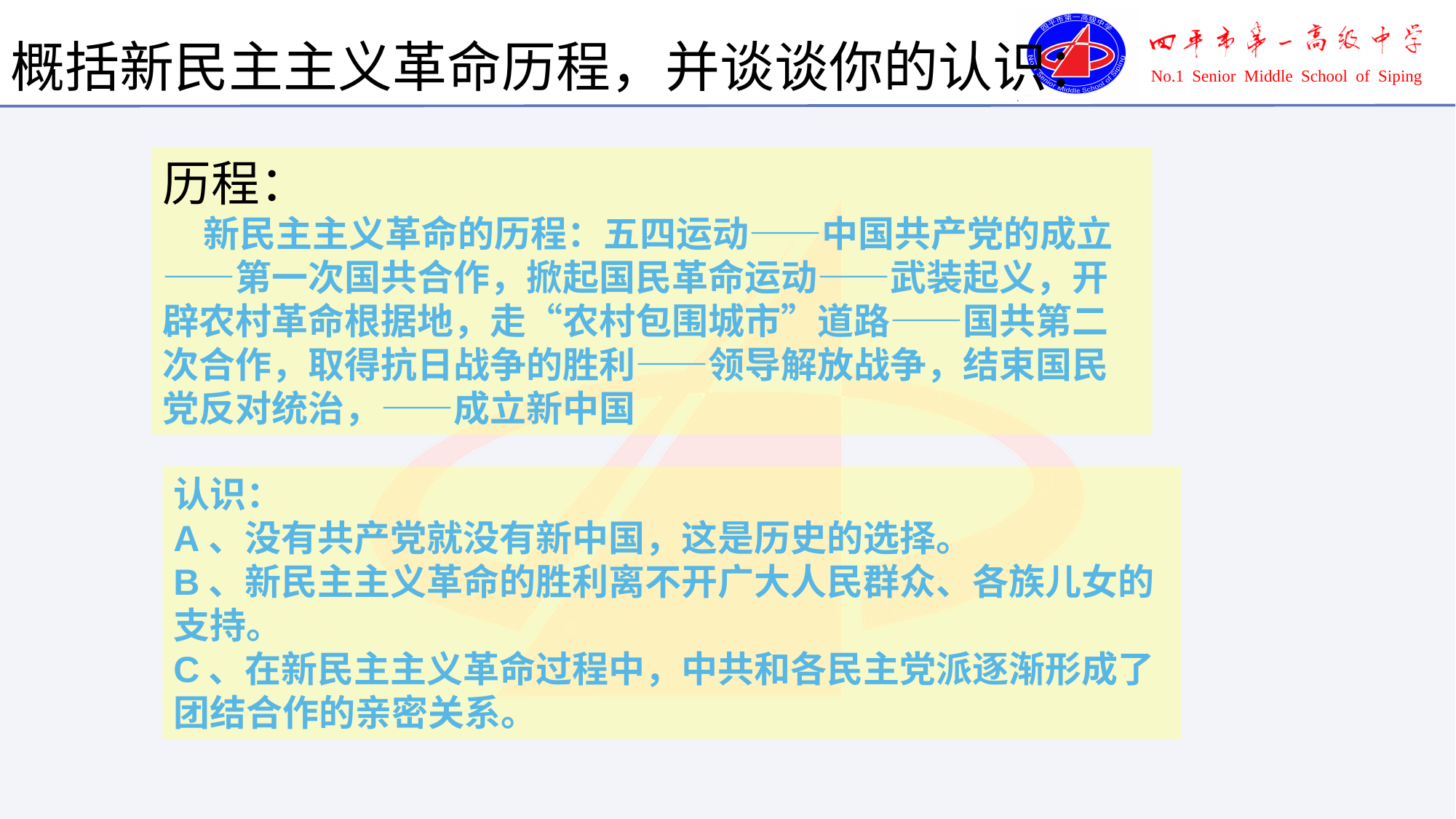

概括新民主主义革命历程，并谈谈你的认识：
历程：
     新民主主义革命的历程：五四运动——中国共产党的成立——第一次国共合作，掀起国民革命运动——武装起义，开辟农村革命根据地，走“农村包围城市”道路——国共第二次合作，取得抗日战争的胜利——领导解放战争，结束国民党反对统治，——成立新中国
认识：
A、没有共产党就没有新中国，这是历史的选择。
B、新民主主义革命的胜利离不开广大人民群众、各族儿女的支持。
C、在新民主主义革命过程中，中共和各民主党派逐渐形成了团结合作的亲密关系。